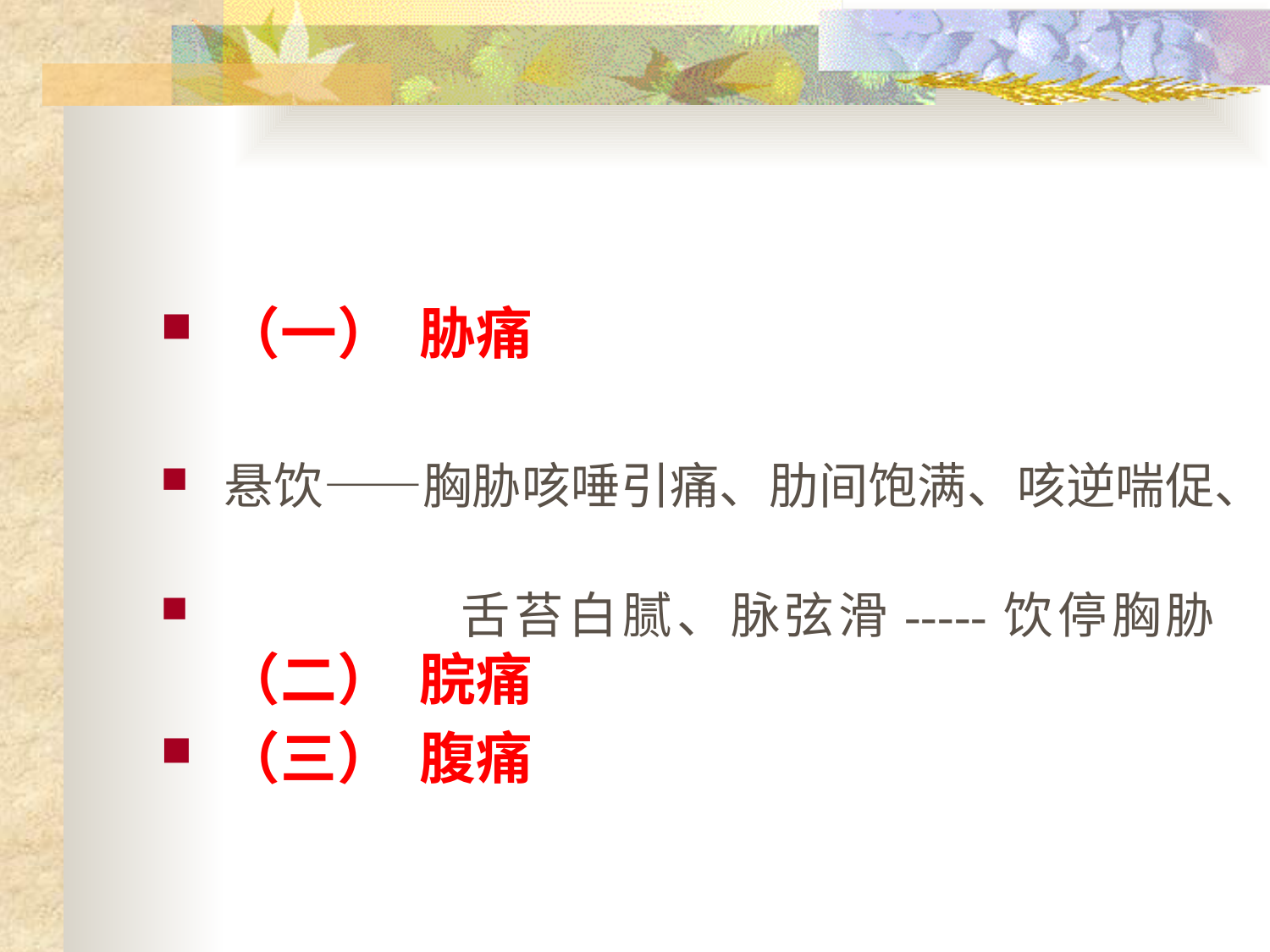

（一）  胁痛

悬饮——胸胁咳唾引痛、肋间饱满、咳逆喘促、
              舌苔白腻、脉弦滑-----饮停胸胁（二）  脘痛
（三）  腹痛